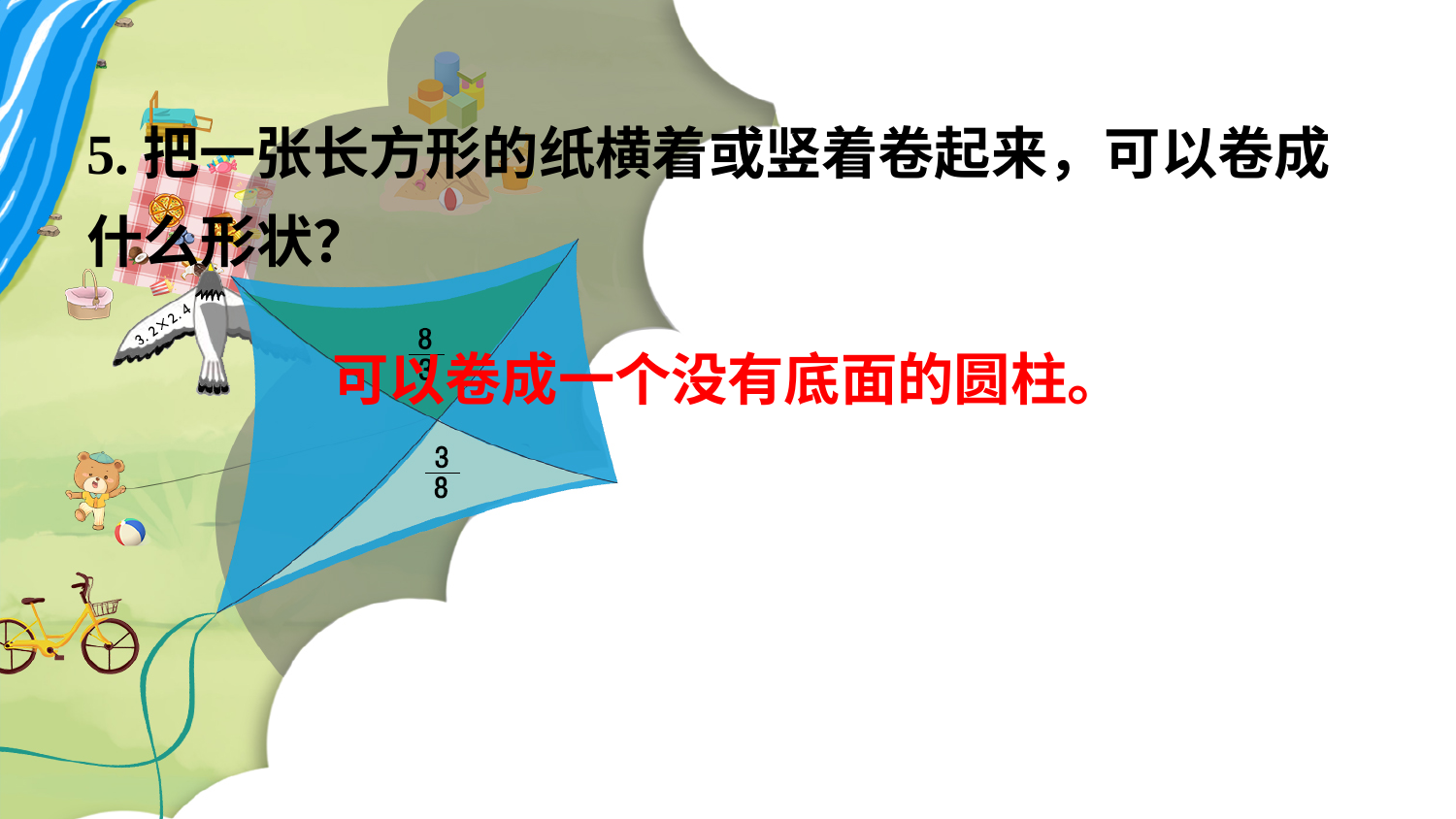

5.把一张长方形的纸横着或竖着卷起来，可以卷成什么形状？
可以卷成一个没有底面的圆柱。